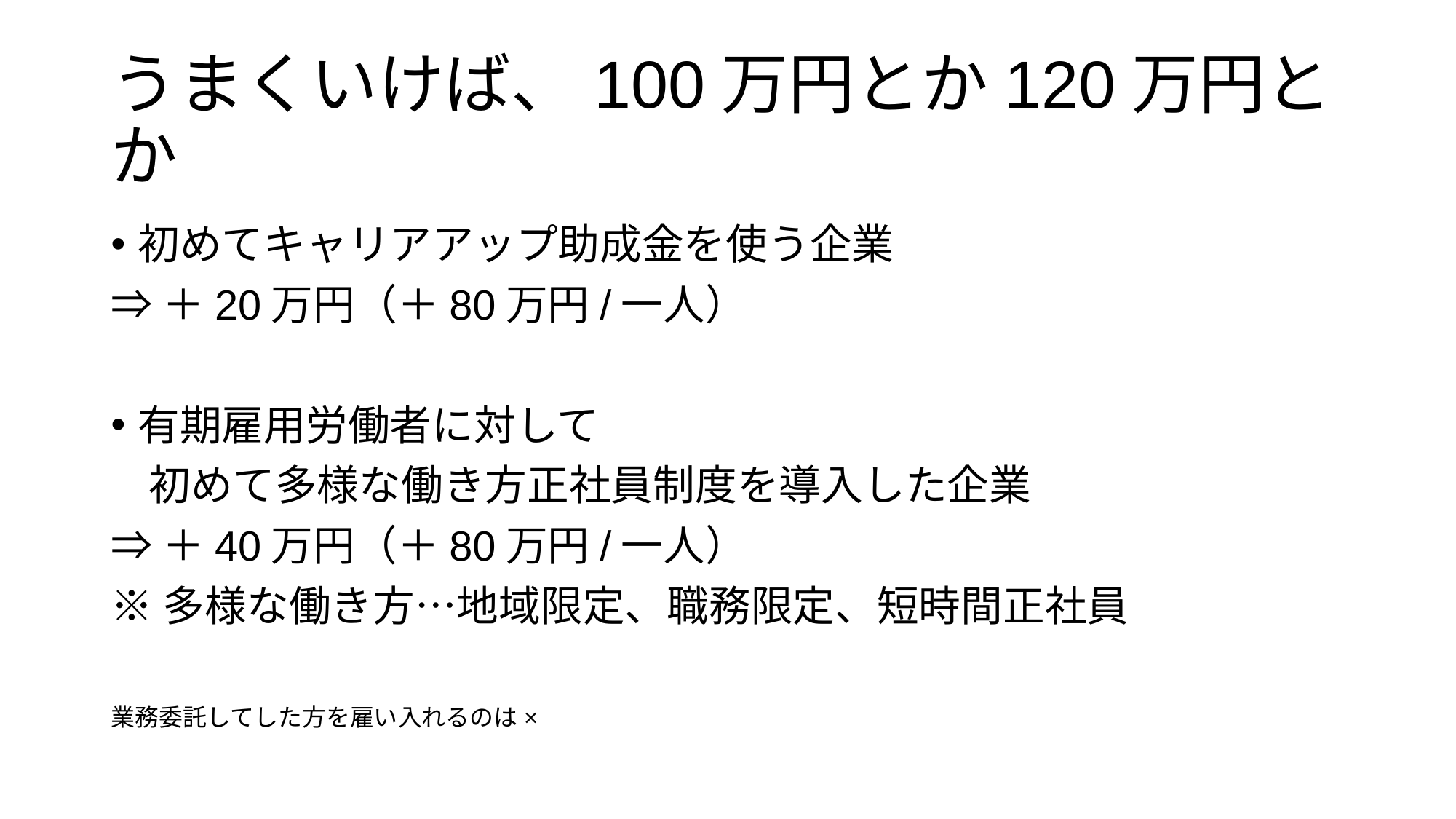

# うまくいけば、100万円とか120万円とか
初めてキャリアアップ助成金を使う企業
⇒＋20万円（＋80万円/一人）

有期雇用労働者に対して
   初めて多様な働き方正社員制度を導入した企業
⇒＋40万円（＋80万円/一人）
※多様な働き方…地域限定、職務限定、短時間正社員

業務委託してした方を雇い入れるのは×